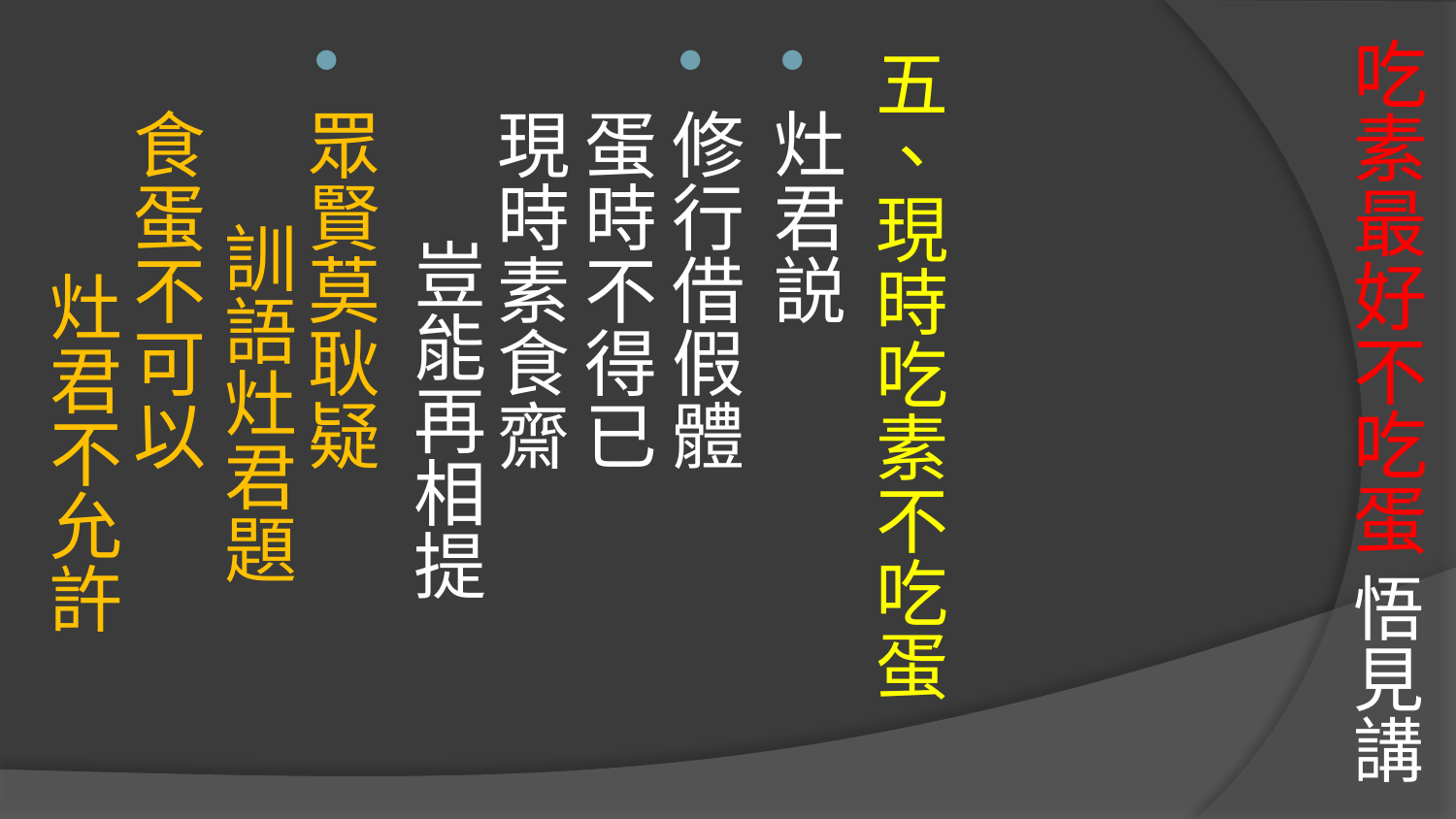

五、現時吃素不吃蛋
灶君説
修行借假體                   蛋時不得已 
現時素食齋                           豈能再相提
眾賢莫耿疑                          訓語灶君題 
食蛋不可以                             灶君不允許
# 吃素最好不吃蛋 悟見講